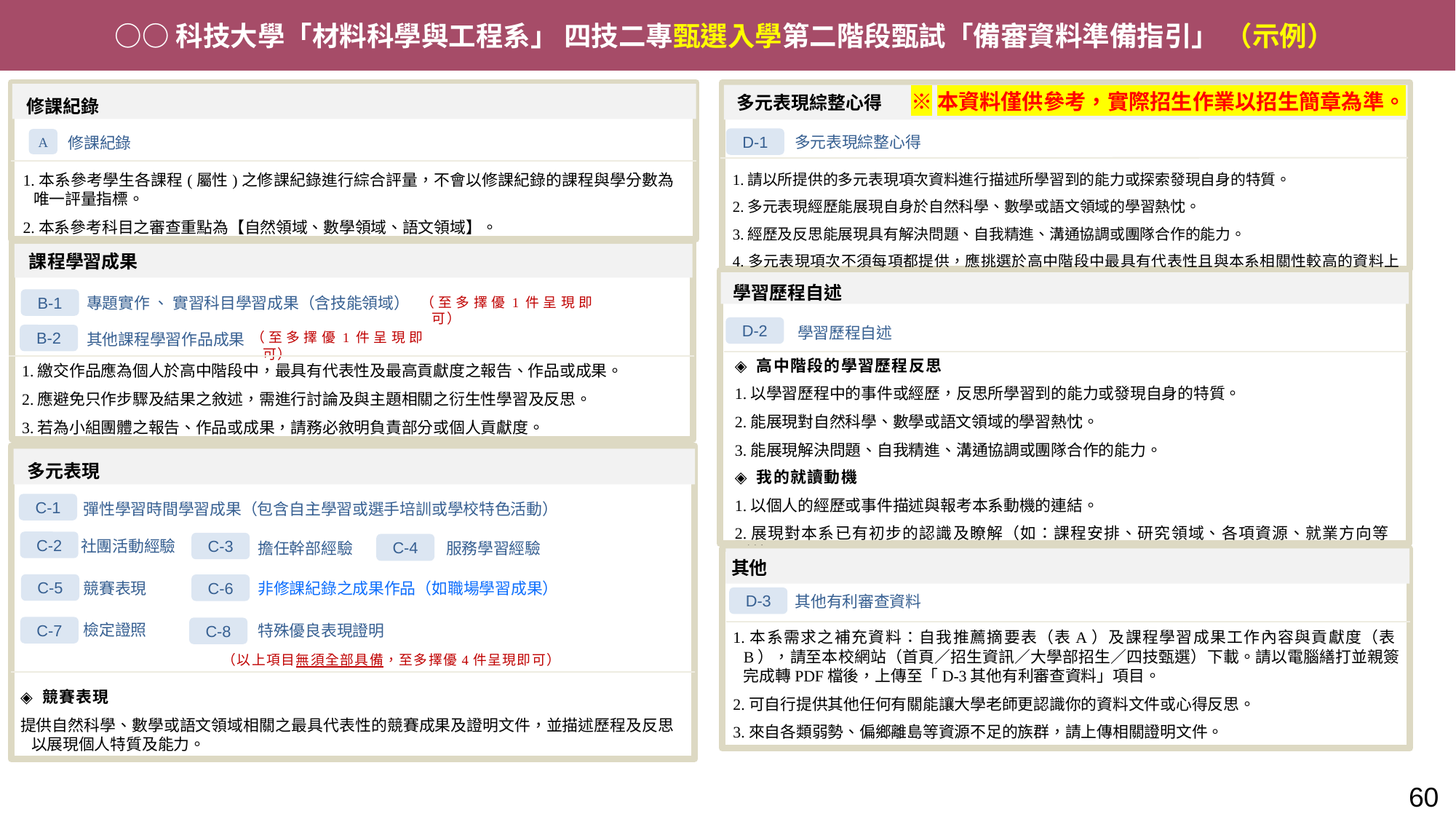

○○科技大學「材料科學與工程系」 四技二專甄選入學第二階段甄試「備審資料準備指引」 （示例）

1.請以所提供的多元表現項次資料進行描述所學習到的能力或探索發現自身的特質。
2.多元表現經歷能展現自身於自然科學、數學或語文領域的學習熱忱。
3.經歷及反思能展現具有解決問題、自我精進、溝通協調或團隊合作的能力。
4.多元表現項次不須每項都提供，應挑選於高中階段中最具有代表性且與本系相關性較高的資料上傳。

A

1.本系參考學生各課程(屬性)之修課紀錄進行綜合評量，不會以修課紀錄的課程與學分數為唯一評量指標。
2.本系參考科目之審查重點為【自然領域、數學領域、語文領域】。
※本資料僅供參考，實際招生作業以招生簡章為準。

多元表現綜整心得
修課紀錄
多元表現綜整心得
修課紀錄
D-1

課程學習成果

◈ 高中階段的學習歷程反思
1.以學習歷程中的事件或經歷，反思所學習到的能力或發現自身的特質。
2.能展現對自然科學、數學或語文領域的學習熱忱。
3.能展現解決問題、自我精進、溝通協調或團隊合作的能力。
◈ 我的就讀動機
1.以個人的經歷或事件描述與報考本系動機的連結。
2.展現對本系已有初步的認識及瞭解（如：課程安排、研究領域、各項資源、就業方向等等）。

學習歷程自述
專題實作 、 實習科目學習成果（含技能領域）
（至多擇優1件呈現即可）
B-1
D-2
學習歷程自述
（至多擇優1件呈現即可）
其他課程學習作品成果
B-2
1.繳交作品應為個人於高中階段中，最具有代表性及最高貢獻度之報告、作品或成果。
2.應避免只作步驟及結果之敘述，需進行討論及與主題相關之衍生性學習及反思。
3.若為小組團體之報告、作品或成果，請務必敘明負責部分或個人貢獻度。

（以上項目無須全部具備，至多擇優4件呈現即可）
◈ 競賽表現
提供自然科學、數學或語文領域相關之最具代表性的競賽成果及證明文件，並描述歷程及反思以展現個人特質及能力。

多元表現
彈性學習時間學習成果（包含自主學習或選手培訓或學校特色活動）
C-1
社團活動經驗
C-2
C-3
擔任幹部經驗
服務學習經驗
C-4

1.本系需求之補充資料：自我推薦摘要表（表A）及課程學習成果工作內容與貢獻度（表B），請至本校網站（首頁／招生資訊／大學部招生／四技甄選）下載。請以電腦繕打並親簽完成轉PDF檔後，上傳至「D-3其他有利審查資料」項目。
2.可自行提供其他任何有關能讓大學老師更認識你的資料文件或心得反思。
3.來自各類弱勢、偏鄉離島等資源不足的族群，請上傳相關證明文件。
其他
競賽表現
非修課紀錄之成果作品（如職場學習成果）
C-5
C-6
其他有利審查資料
D-3
檢定證照
特殊優良表現證明
C-7
C-8